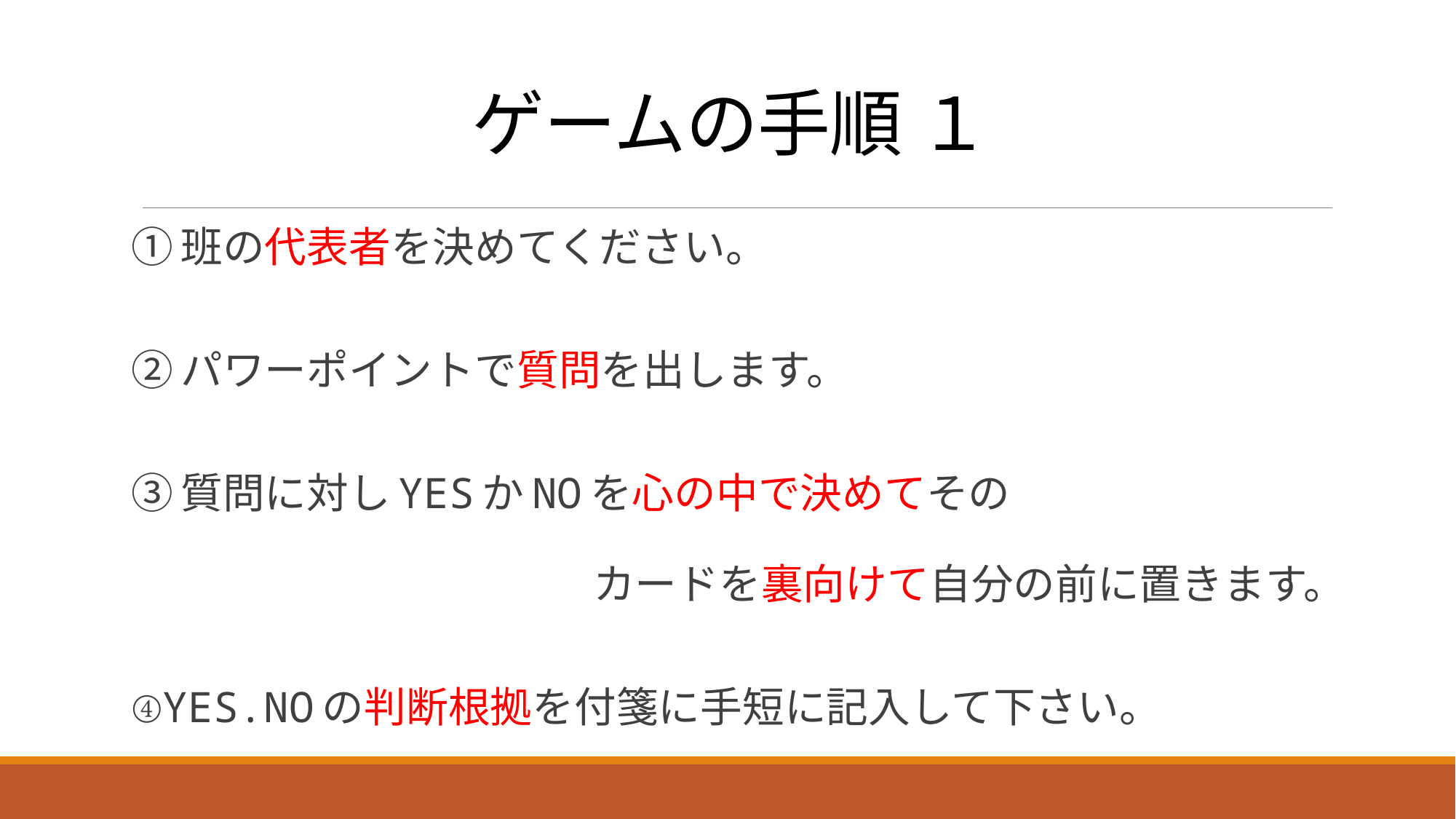

# ゲームの手順 １
①班の代表者を決めてください。

②パワーポイントで質問を出します。

③質問に対しYESかNOを心の中で決めてその　　　　　　　　　　　　　　　　　　　　　　　　　　　　　　　　　　　　　　　　　　　　　　カードを裏向けて自分の前に置きます。

④YES.NOの判断根拠を付箋に手短に記入して下さい。